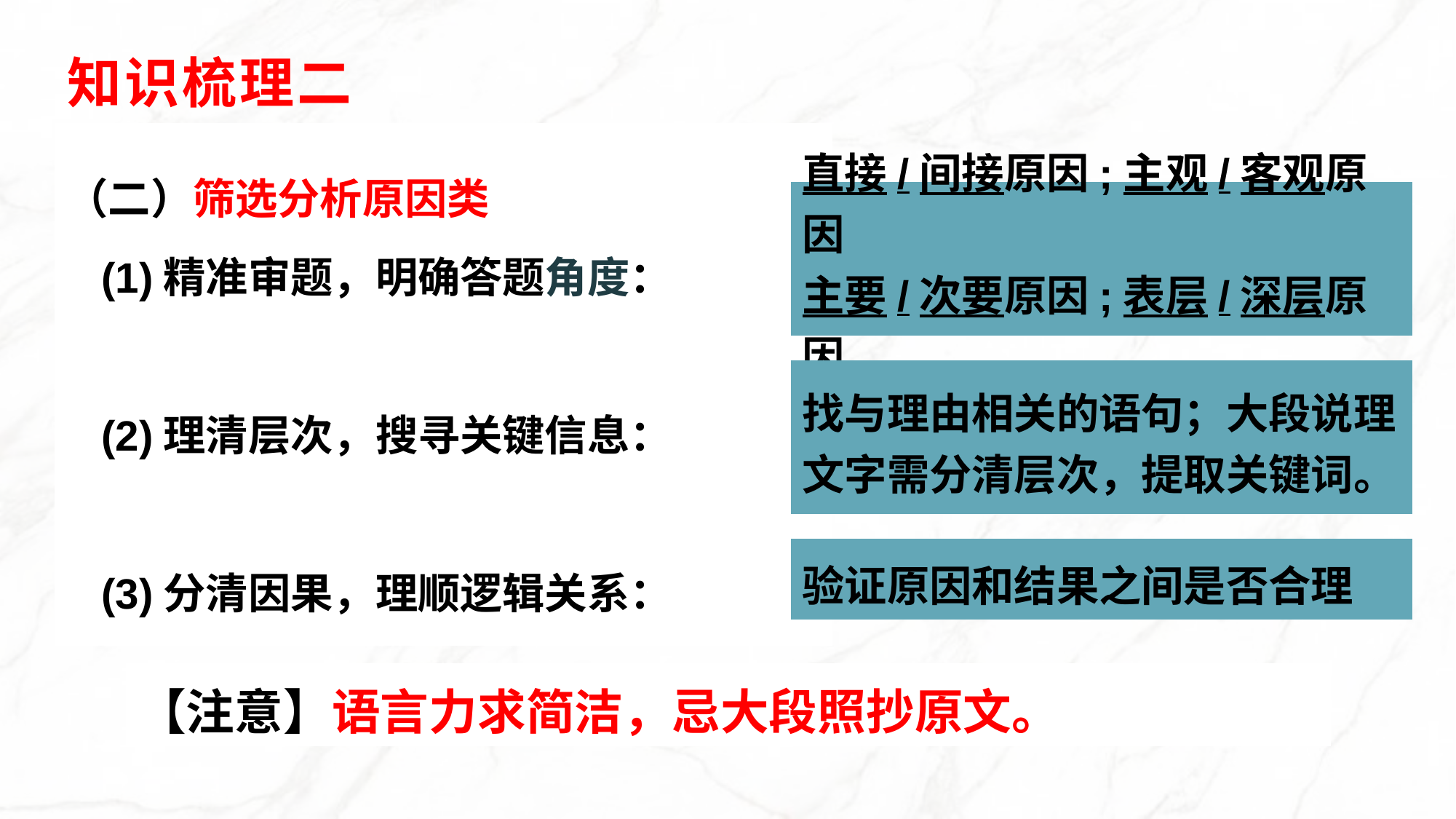

知识梳理二
（二）筛选分析原因类
   (1)精准审题，明确答题角度：

   (2)理清层次，搜寻关键信息：

   (3)分清因果，理顺逻辑关系：
直接/间接原因;主观/客观原因
主要/次要原因;表层/深层原因
找与理由相关的语句；大段说理文字需分清层次，提取关键词。
验证原因和结果之间是否合理
【注意】语言力求简洁，忌大段照抄原文。